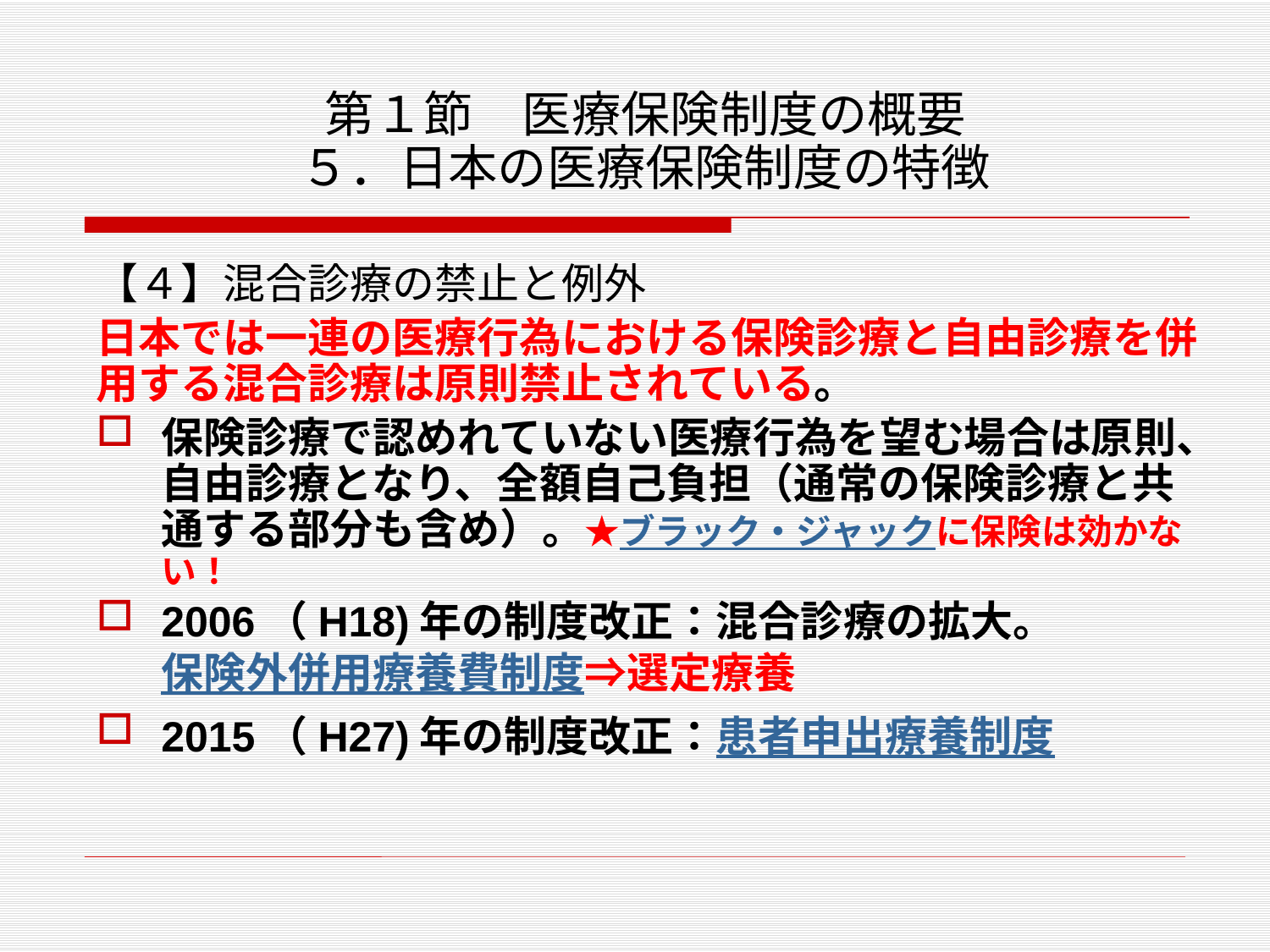

# 第１節　医療保険制度の概要 ５．日本の医療保険制度の特徴
【４】混合診療の禁止と例外
日本では一連の医療行為における保険診療と自由診療を併用する混合診療は原則禁止されている。
保険診療で認めれていない医療行為を望む場合は原則、自由診療となり、全額自己負担（通常の保険診療と共通する部分も含め）。★ブラック・ジャックに保険は効かない！
2006（H18)年の制度改正：混合診療の拡大。保険外併用療養費制度⇒選定療養
2015（H27)年の制度改正：患者申出療養制度